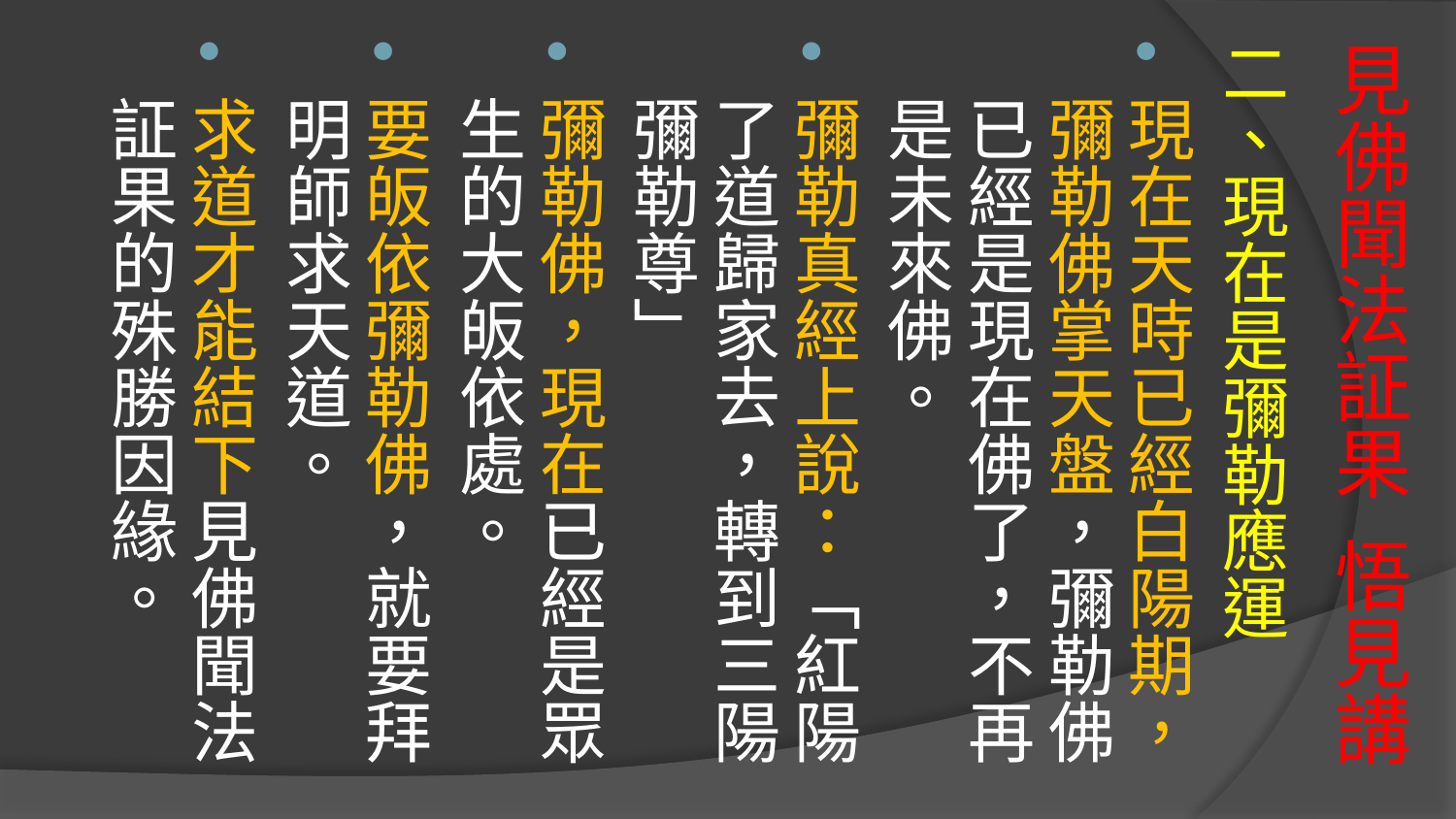

二、現在是彌勒應運
現在天時已經白陽期，彌勒佛掌天盤，彌勒佛已經是現在佛了，不再是未來佛。
彌勒真經上說：「紅陽了道歸家去，轉到三陽彌勒尊」
彌勒佛，現在已經是眾生的大皈依處。
要皈依彌勒佛，就要拜明師求天道。
求道才能結下見佛聞法証果的殊勝因緣。

# 見佛聞法証果  悟見講